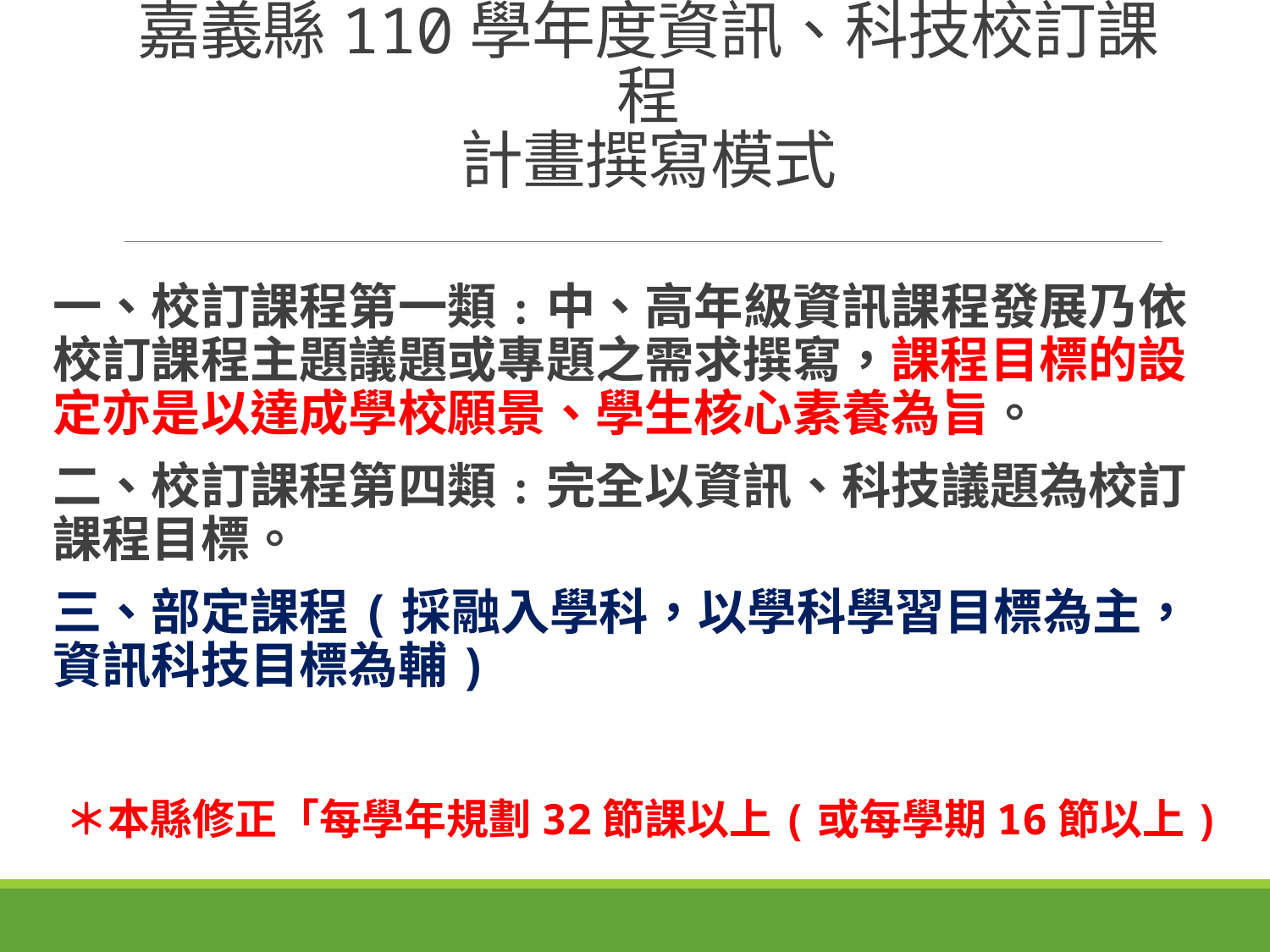

# 嘉義縣110學年度資訊、科技校訂課程 計畫撰寫模式
一、校訂課程第一類﹕中、高年級資訊課程發展乃依校訂課程主題議題或專題之需求撰寫，課程目標的設定亦是以達成學校願景、學生核心素養為旨。
二、校訂課程第四類﹕完全以資訊、科技議題為校訂課程目標。
三、部定課程(採融入學科，以學科學習目標為主，資訊科技目標為輔)
＊本縣修正「每學年規劃32節課以上(或每學期16節以上)